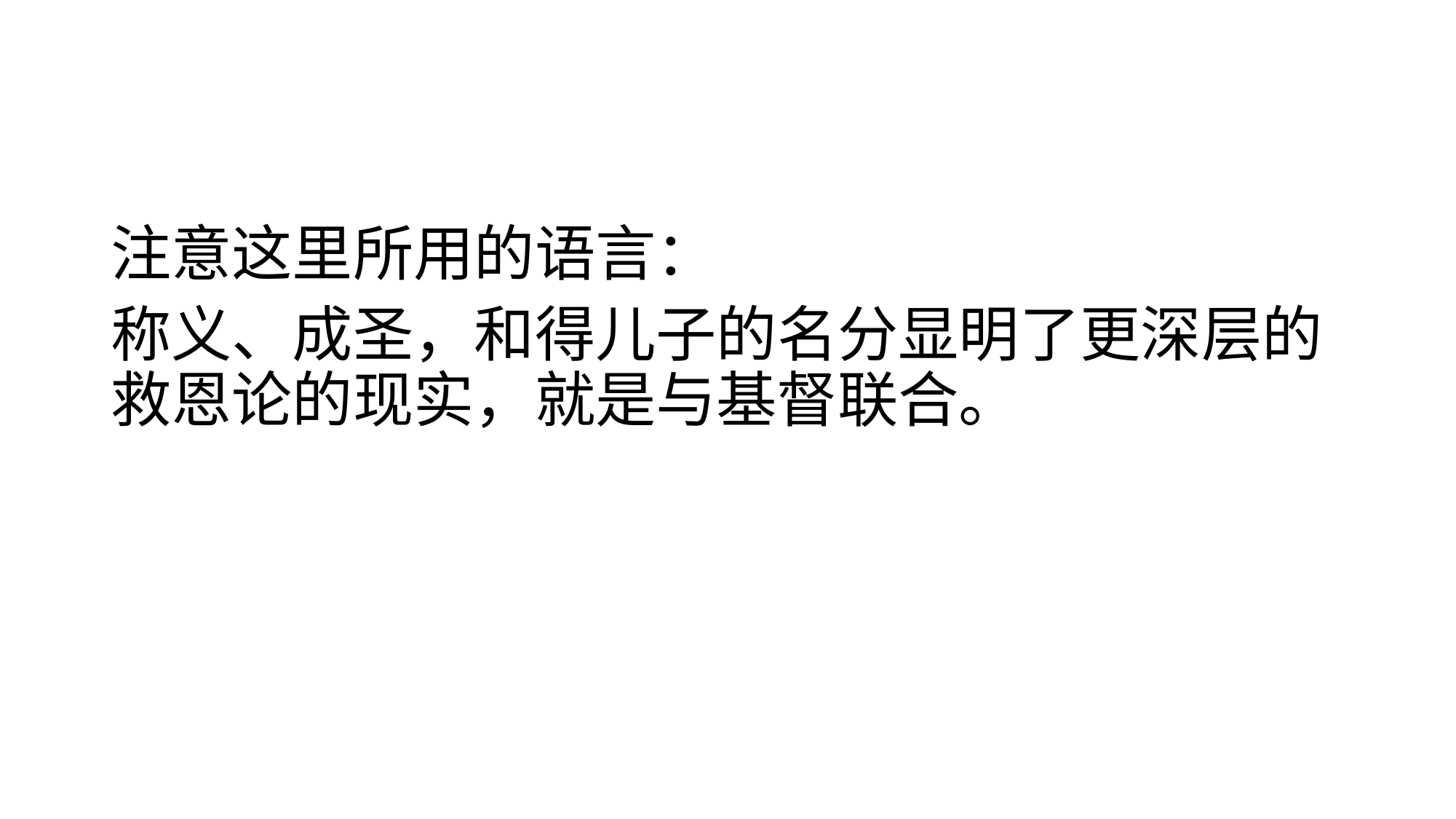

#
注意这里所用的语言：
称义、成圣，和得儿子的名分显明了更深层的救恩论的现实，就是与基督联合。